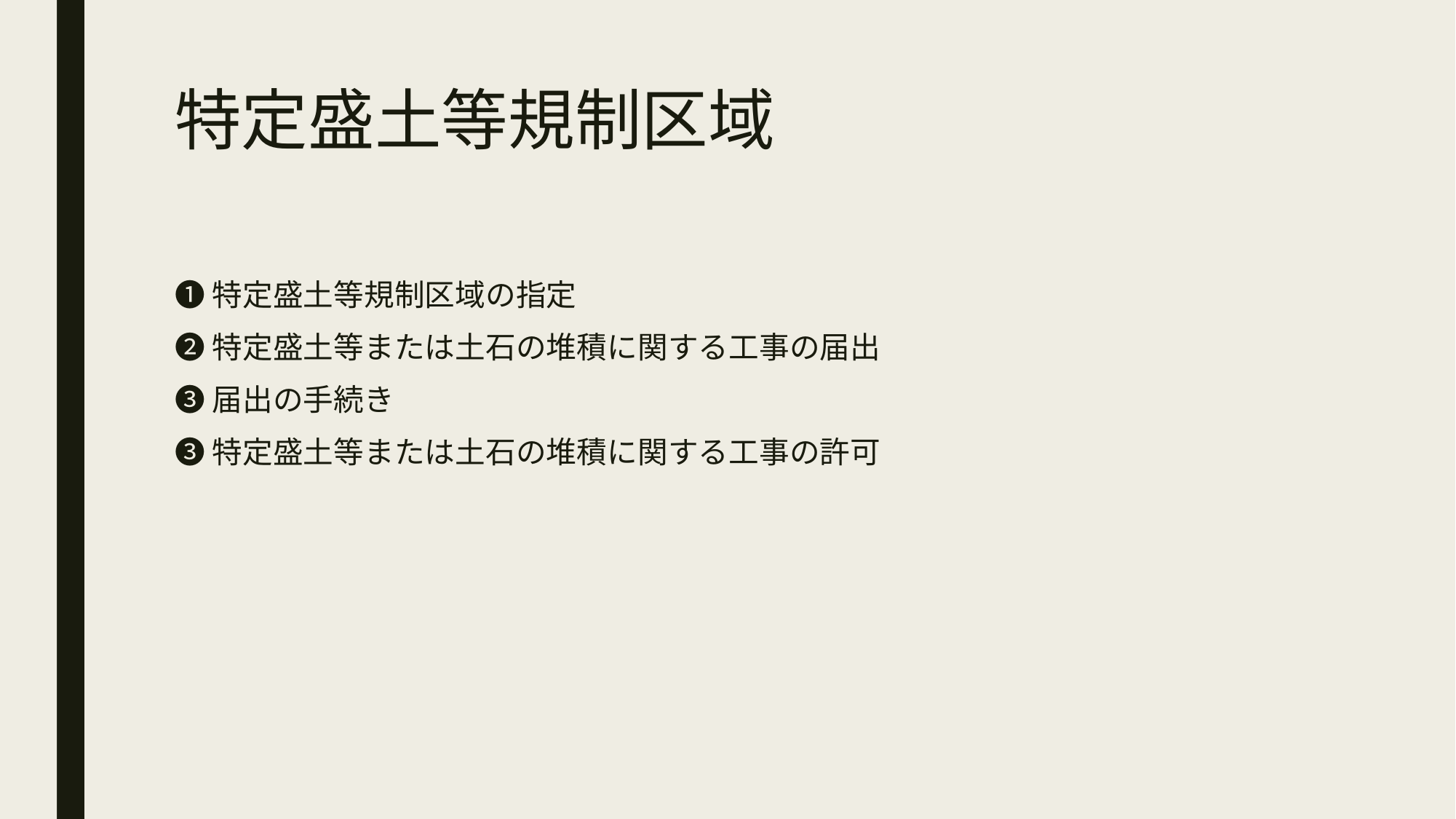

# 特定盛土等規制区域
❶特定盛土等規制区域の指定
❷特定盛土等または土石の堆積に関する工事の届出
❸届出の手続き
❸特定盛土等または土石の堆積に関する工事の許可